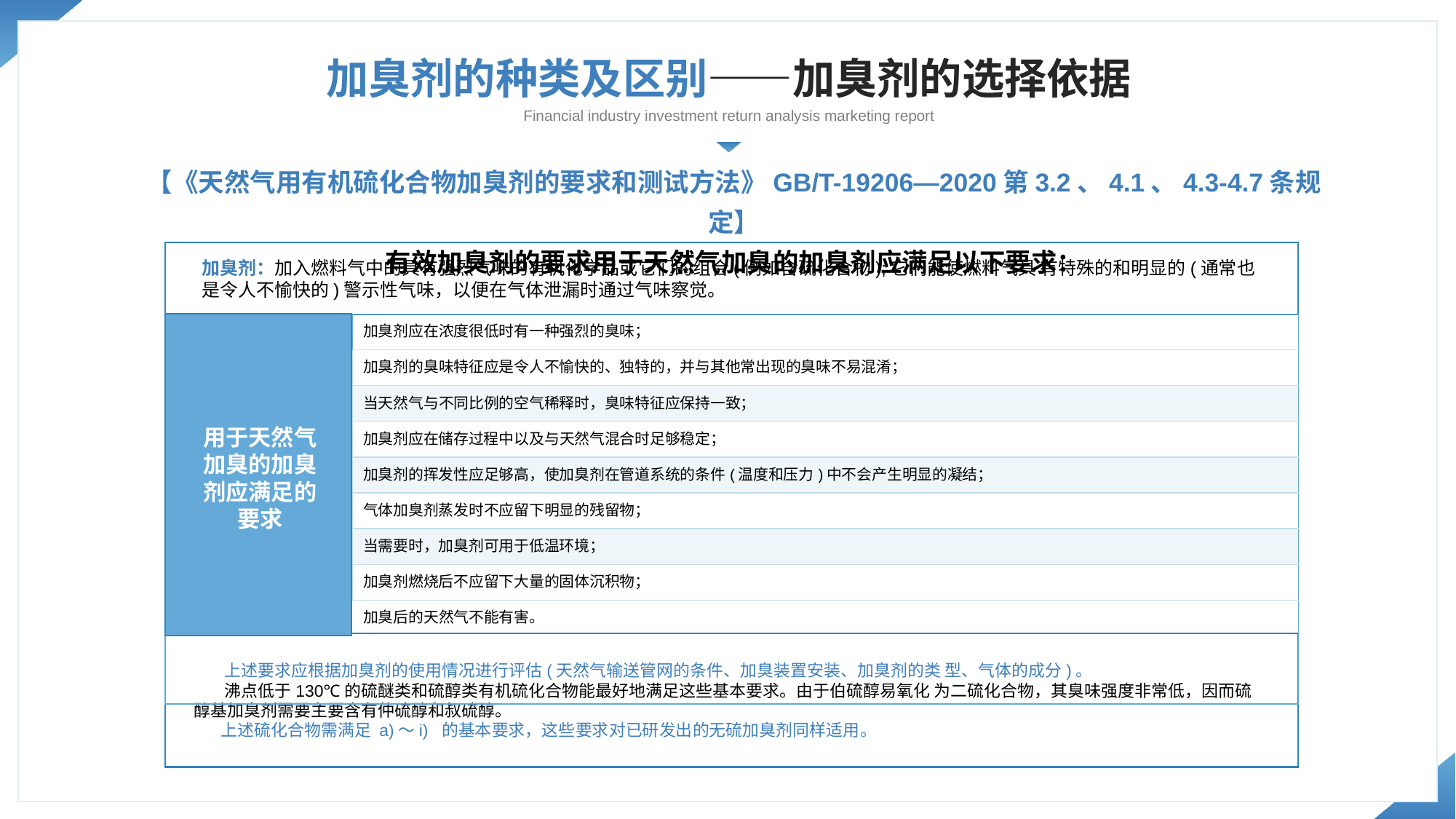

加臭剂的种类及区别——加臭剂的选择依据
Financial industry investment return analysis marketing report

【《天然气用有机硫化合物加臭剂的要求和测试方法》GB/T-19206—2020第3.2、4.1、4.3-4.7条规定】
有效加臭剂的要求用于天然气加臭的加臭剂应满足以下要求：

加臭剂：加入燃料气中的具有强烈气味的有机化学品或它们的组合(例如含硫化合物);它们能使燃料气具 有特殊的和明显的(通常也是令人不愉快的)警示性气味，以便在气体泄漏时通过气味察觉。

|  | 加臭剂应在浓度很低时有一种强烈的臭味； |
| --- | --- |
|  | 加臭剂的臭味特征应是令人不愉快的、独特的，并与其他常出现的臭味不易混淆； |
|  | 当天然气与不同比例的空气稀释时，臭味特征应保持一致； |
|  | 加臭剂应在储存过程中以及与天然气混合时足够稳定； |
|  | 加臭剂的挥发性应足够高，使加臭剂在管道系统的条件(温度和压力)中不会产生明显的凝结； |
|  | 气体加臭剂蒸发时不应留下明显的残留物； |
|  | 当需要时，加臭剂可用于低温环境； |
|  | 加臭剂燃烧后不应留下大量的固体沉积物； |
|  | 加臭后的天然气不能有害。 |

用于天然气加臭的加臭剂应满足的要求

       上述要求应根据加臭剂的使用情况进行评估(天然气输送管网的条件、加臭装置安装、加臭剂的类 型、气体的成分)。
       沸点低于130℃的硫醚类和硫醇类有机硫化合物能最好地满足这些基本要求。由于伯硫醇易氧化 为二硫化合物，其臭味强度非常低，因而硫醇基加臭剂需要主要含有仲硫醇和叔硫醇。
      上述硫化合物需满足 a)～i)  的基本要求，这些要求对已研发出的无硫加臭剂同样适用。